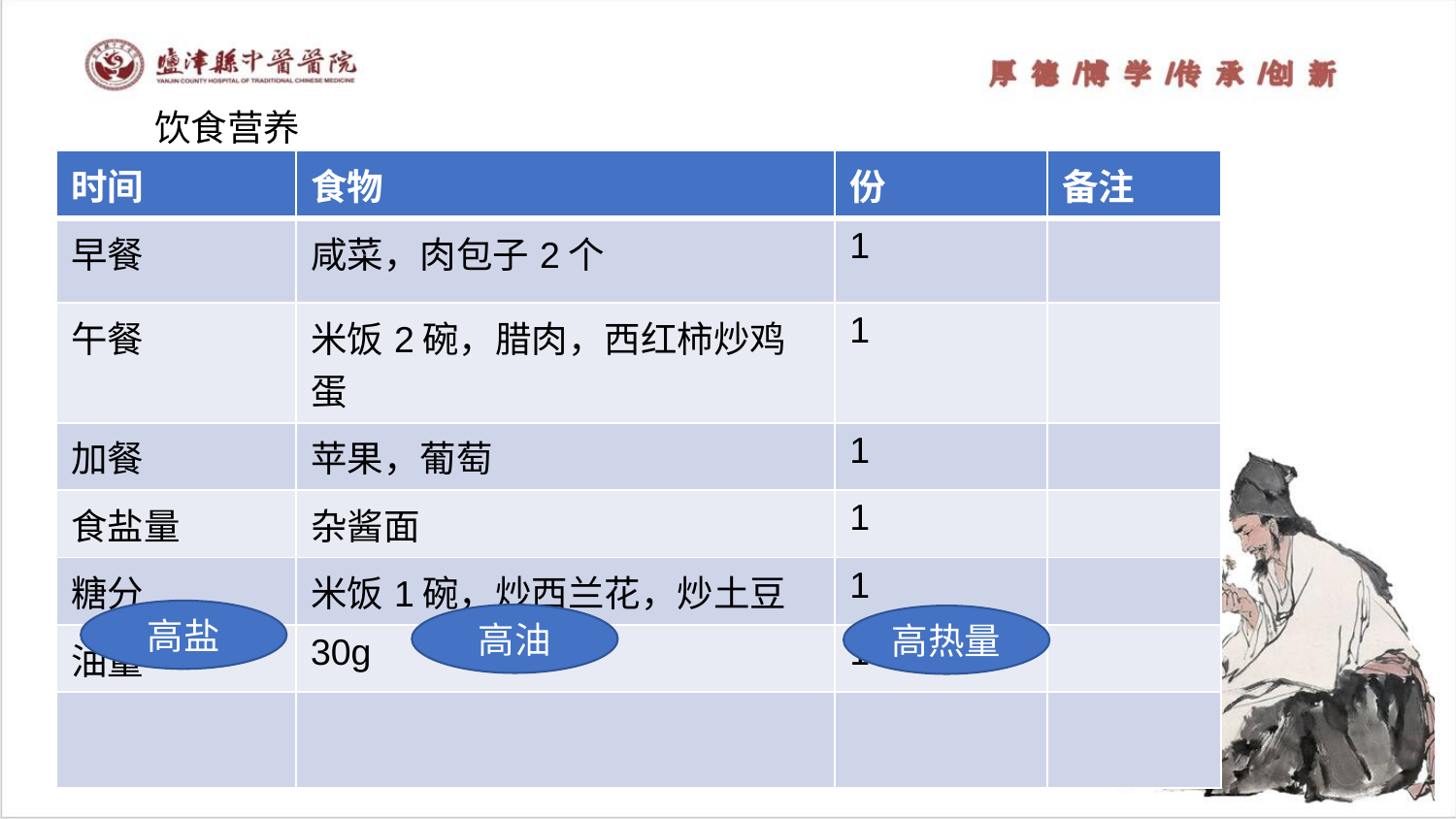

饮食营养
| 时间 | 食物 | 份 | 备注 |
| --- | --- | --- | --- |
| 早餐 | 咸菜，肉包子2个 | 1 |  |
| 午餐 | 米饭2碗，腊肉，西红柿炒鸡蛋 | 1 |  |
| 加餐 | 苹果，葡萄 | 1 |  |
| 食盐量 | 杂酱面 | 1 |  |
| 糖分 | 米饭1碗，炒西兰花，炒土豆 | 1 |  |
| 油量 | 30g | 1 |  |
|  |  |  |  |
高盐
高油
高热量